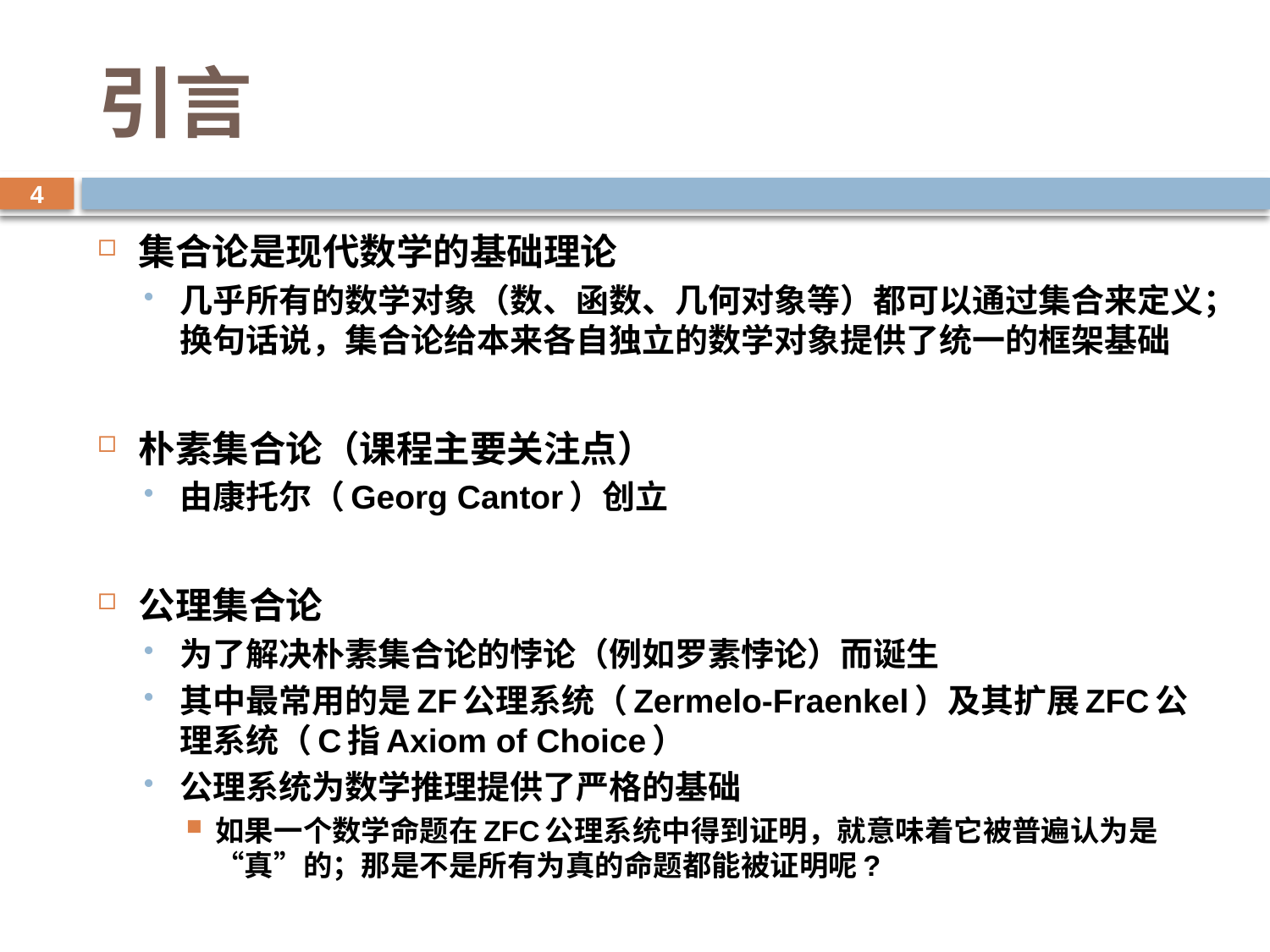

# 引言
4
集合论是现代数学的基础理论
几乎所有的数学对象（数、函数、几何对象等）都可以通过集合来定义；换句话说，集合论给本来各自独立的数学对象提供了统一的框架基础

朴素集合论（课程主要关注点）
由康托尔（Georg Cantor）创立

公理集合论
为了解决朴素集合论的悖论（例如罗素悖论）而诞生
其中最常用的是ZF公理系统（Zermelo-Fraenkel）及其扩展ZFC公理系统（C指Axiom of Choice）
公理系统为数学推理提供了严格的基础
如果一个数学命题在ZFC公理系统中得到证明，就意味着它被普遍认为是“真”的；那是不是所有为真的命题都能被证明呢?